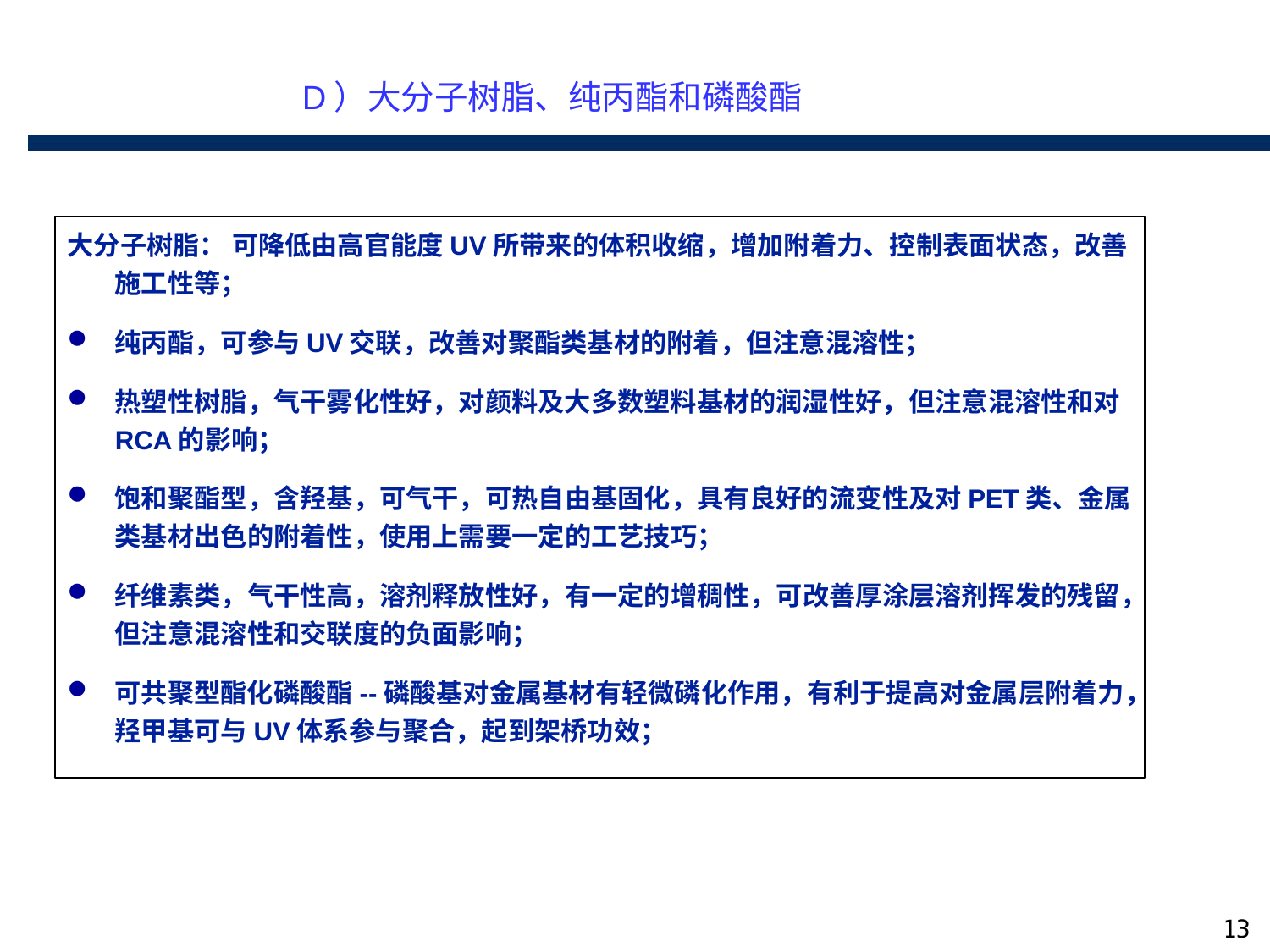

D）大分子树脂、纯丙酯和磷酸酯
大分子树脂： 可降低由高官能度UV所带来的体积收缩，增加附着力、控制表面状态，改善施工性等；
纯丙酯，可参与UV交联，改善对聚酯类基材的附着，但注意混溶性；
热塑性树脂，气干雾化性好，对颜料及大多数塑料基材的润湿性好，但注意混溶性和对RCA的影响；
饱和聚酯型，含羟基，可气干，可热自由基固化，具有良好的流变性及对PET类、金属类基材出色的附着性，使用上需要一定的工艺技巧；
纤维素类，气干性高，溶剂释放性好，有一定的增稠性，可改善厚涂层溶剂挥发的残留，但注意混溶性和交联度的负面影响；
可共聚型酯化磷酸酯--磷酸基对金属基材有轻微磷化作用，有利于提高对金属层附着力，羟甲基可与UV体系参与聚合，起到架桥功效；